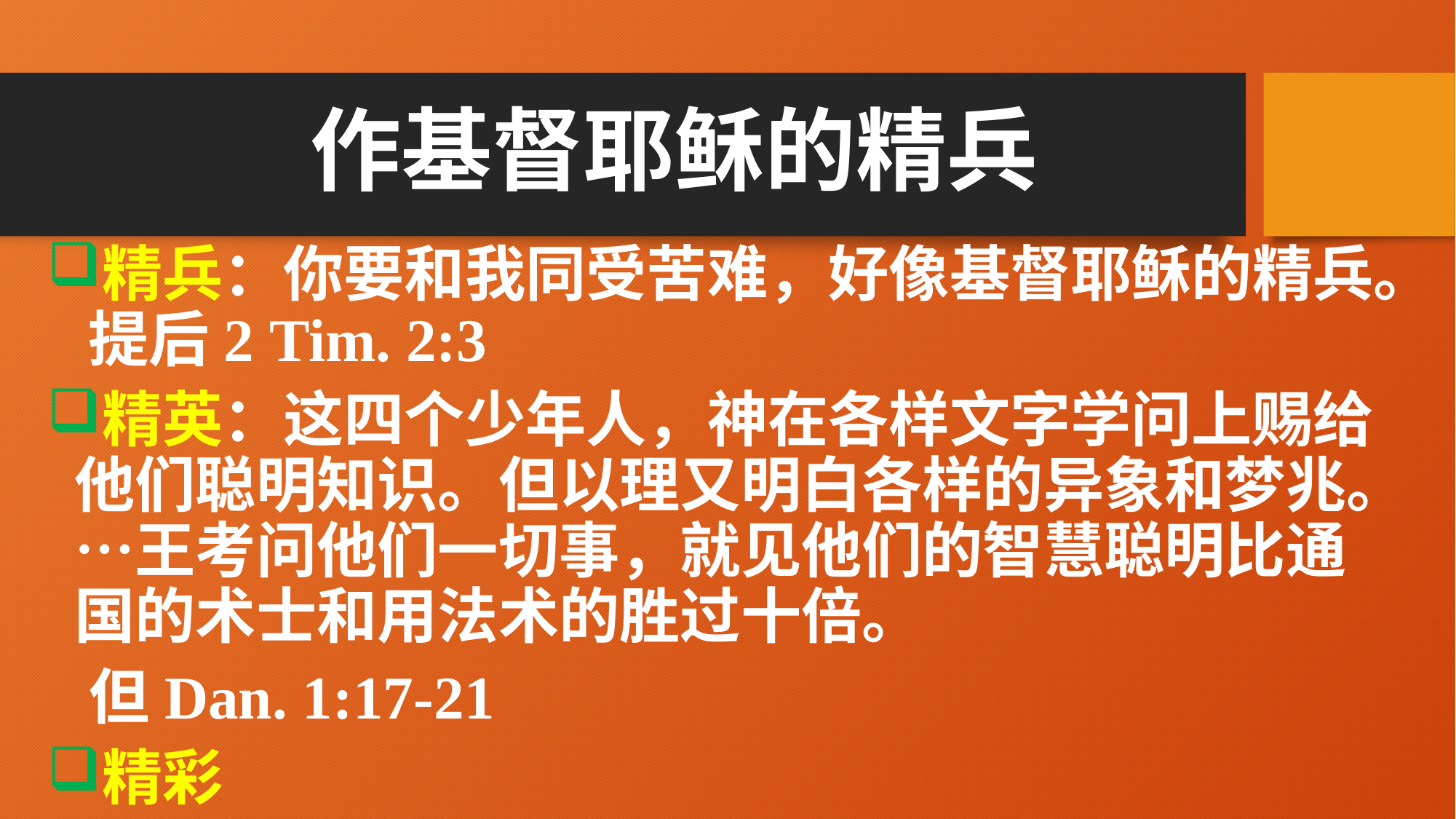

# 作基督耶稣的精兵
精兵：你要和我同受苦难，好像基督耶稣的精兵。 提后2 Tim. 2:3
精英：这四个少年人，神在各样文字学问上赐给他们聪明知识。但以理又明白各样的异象和梦兆。…王考问他们一切事，就见他们的智慧聪明比通国的术士和用法术的胜过十倍。
  但Dan. 1:17-21
精彩